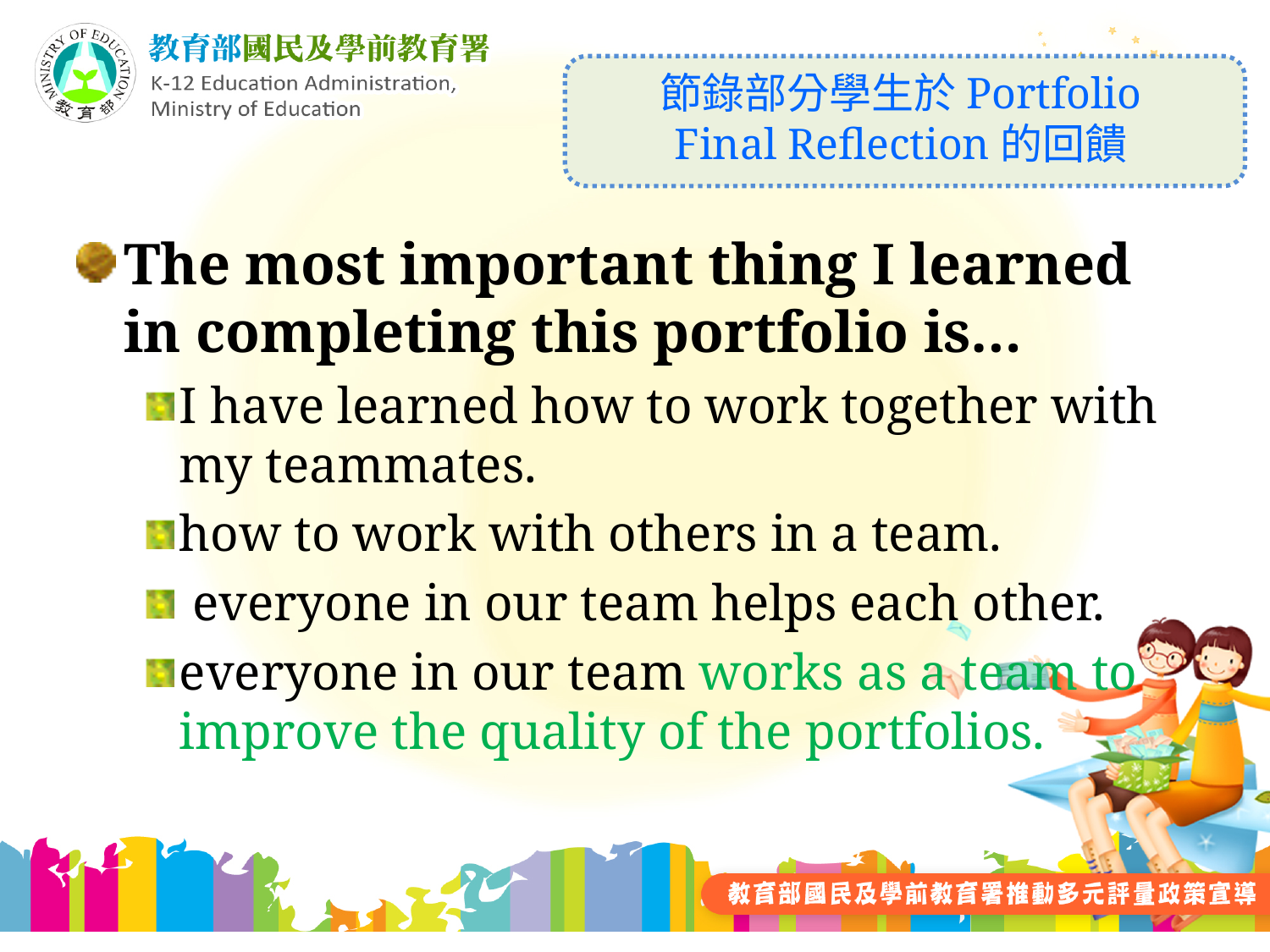

# 節錄部分學生於Portfolio Final Reflection的回饋
The most important thing I learned in completing this portfolio is…
I have learned how to work together with my teammates.
how to work with others in a team.
 everyone in our team helps each other.
everyone in our team works as a team to improve the quality of the portfolios.